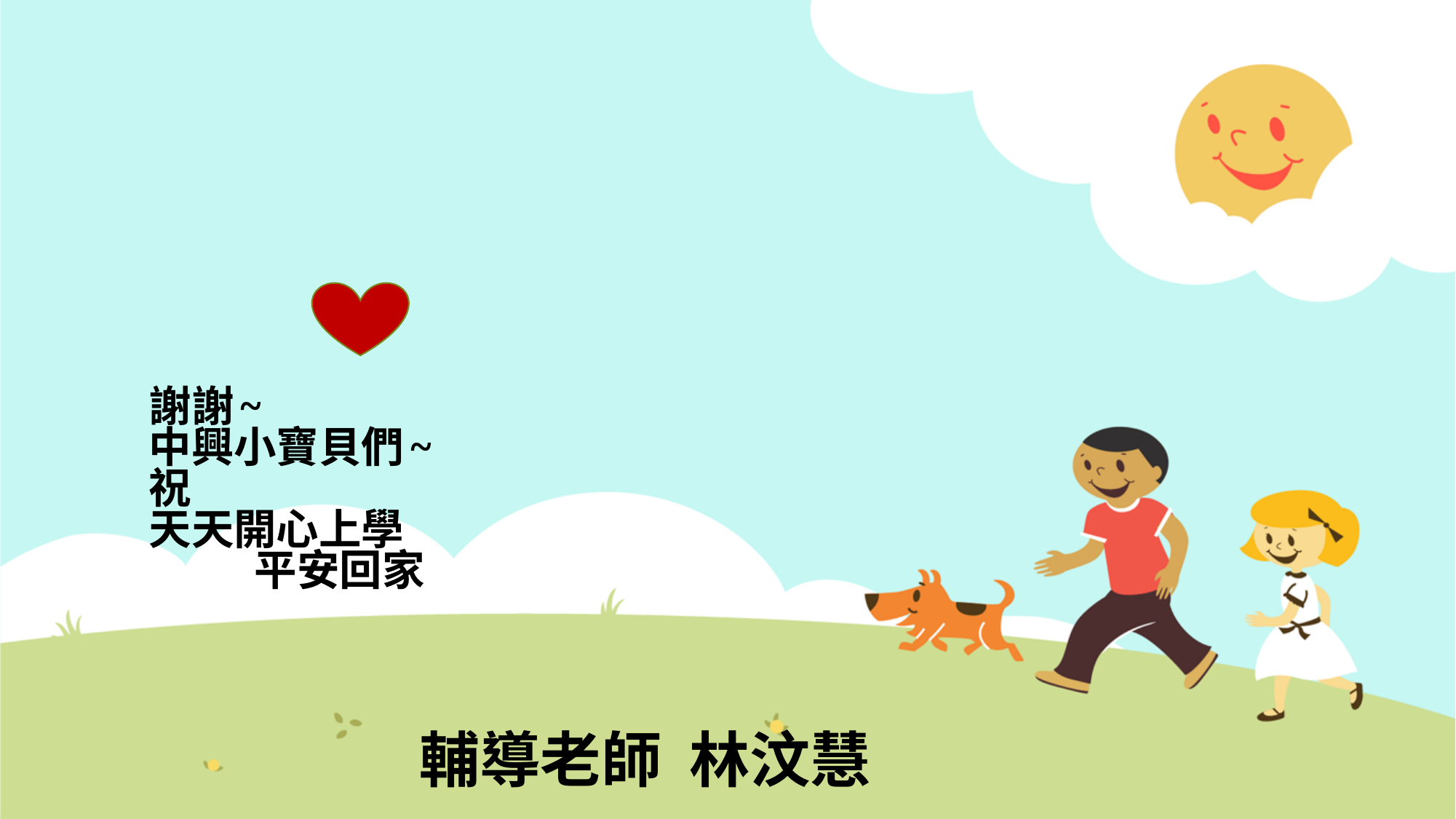

# 謝謝~ 中興小寶貝們~ 祝 天天開心上學 平安回家

輔導老師  林汶慧